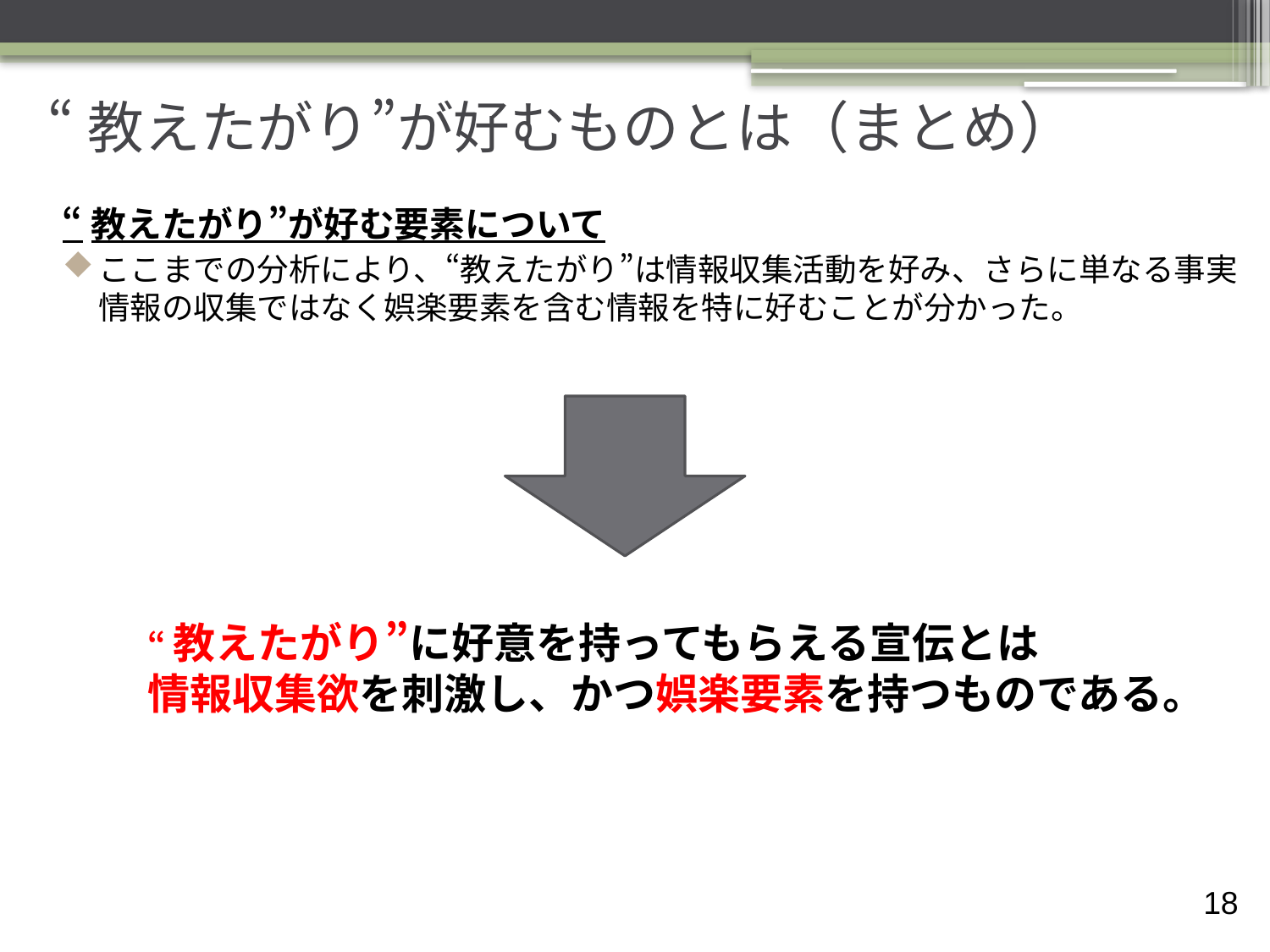

# “教えたがり”が好むものとは（まとめ）
“教えたがり”が好む要素について
ここまでの分析により、“教えたがり”は情報収集活動を好み、さらに単なる事実情報の収集ではなく娯楽要素を含む情報を特に好むことが分かった。

“教えたがり”に好意を持ってもらえる宣伝とは
情報収集欲を刺激し、かつ娯楽要素を持つものである。
18